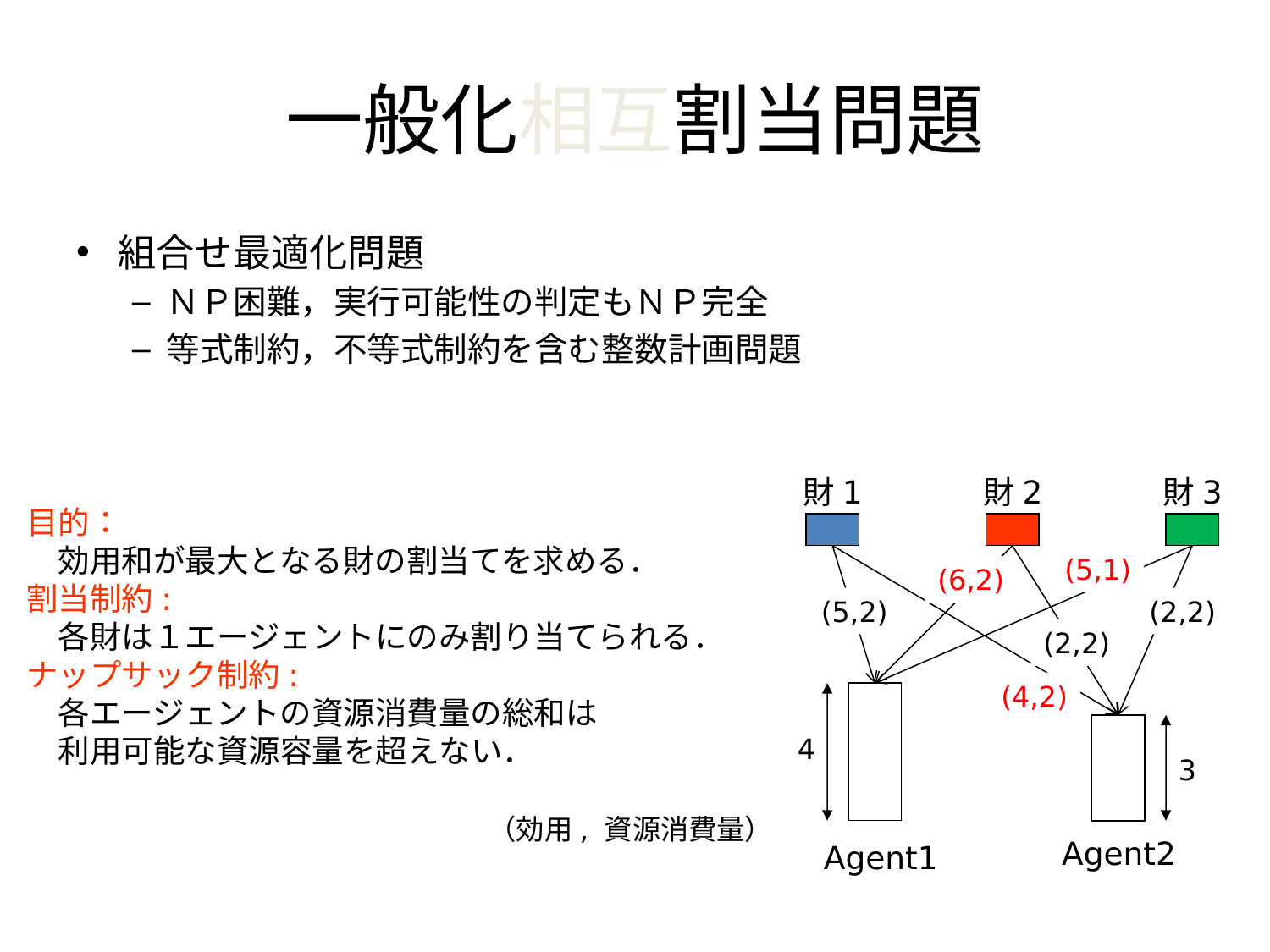

# 一般化相互割当問題
組合せ最適化問題
ＮＰ困難，実行可能性の判定もＮＰ完全
等式制約，不等式制約を含む整数計画問題
財1
財2
財3
目的：
　効用和が最大となる財の割当てを求める．
割当制約:
　各財は１エージェントにのみ割り当てられる．
ナップサック制約:
　各エージェントの資源消費量の総和は
　利用可能な資源容量を超えない．

(5,1)
(6,2)
(5,2)
(2,2)
(2,2)
(4,2)

4
3
（効用, 資源消費量）
Agent2
Agent1